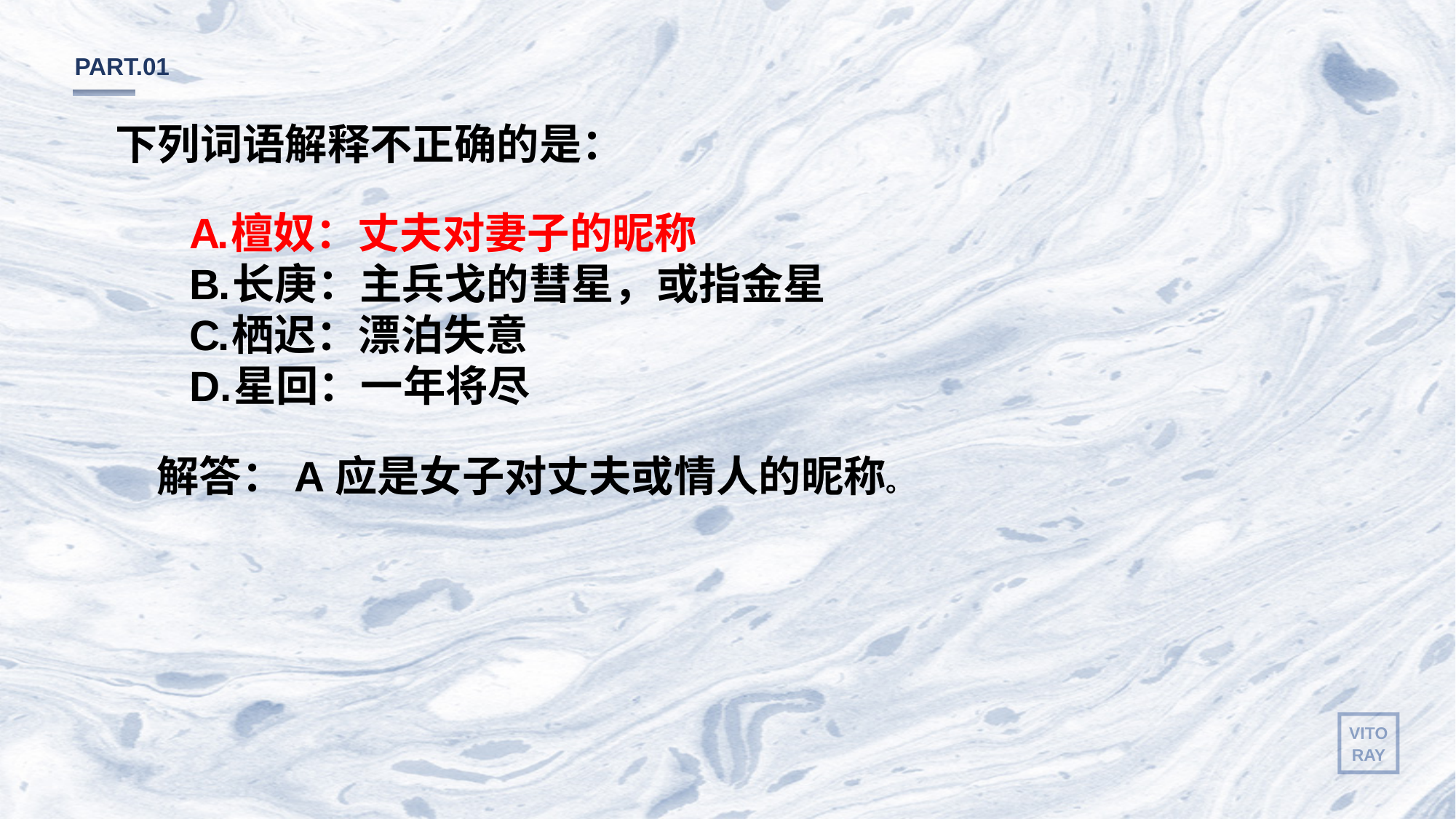

PART.01

下列词语解释不正确的是：
檀奴：丈夫对妻子的昵称
长庚：主兵戈的彗星，或指金星
栖迟：漂泊失意
星回：一年将尽
解答：A应是女子对丈夫或情人的昵称。

VITO
RAY